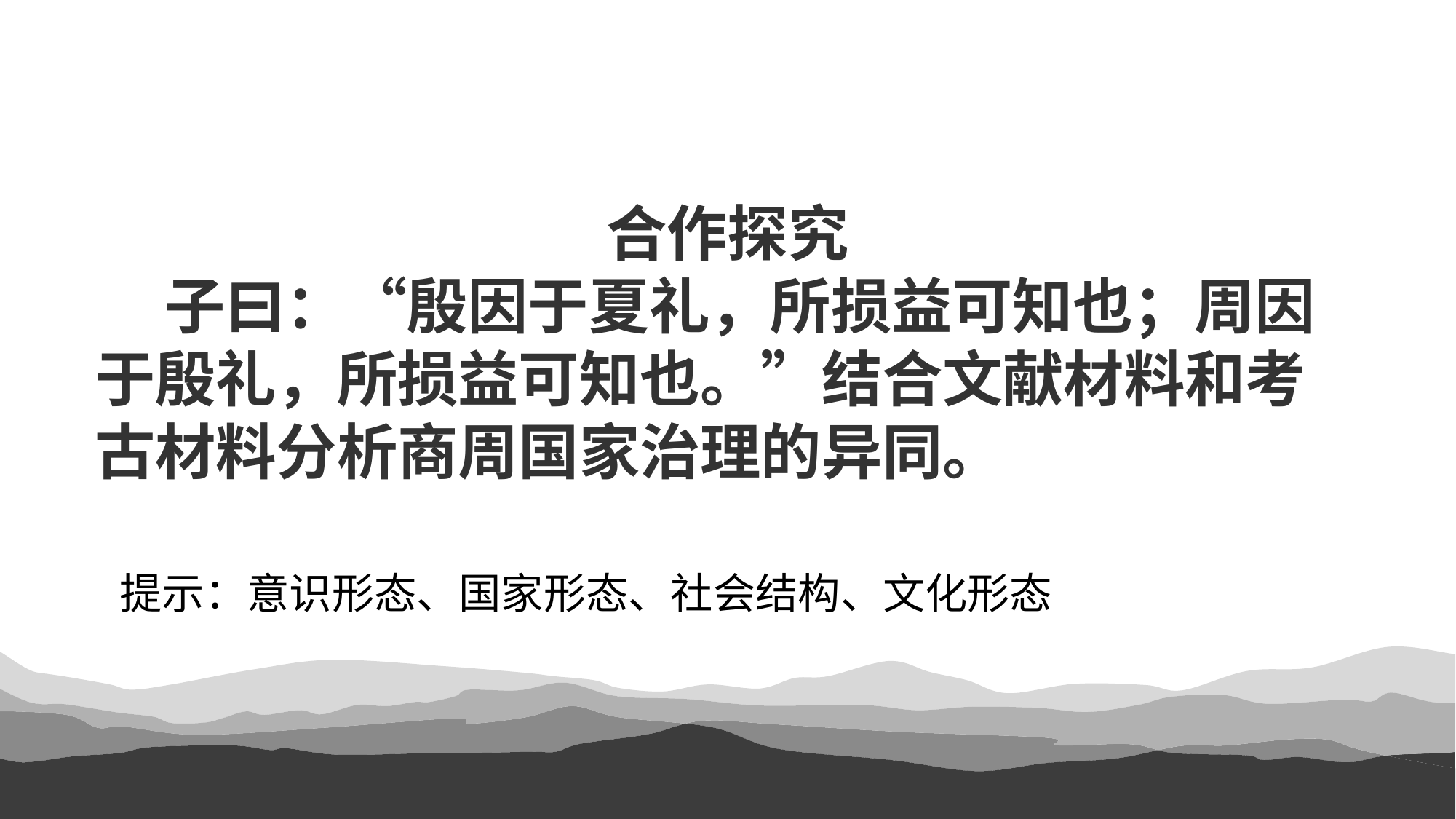

合作探究
    子曰：“殷因于夏礼，所损益可知也；周因于殷礼，所损益可知也。”结合文献材料和考古材料分析商周国家治理的异同。
提示：意识形态、国家形态、社会结构、文化形态